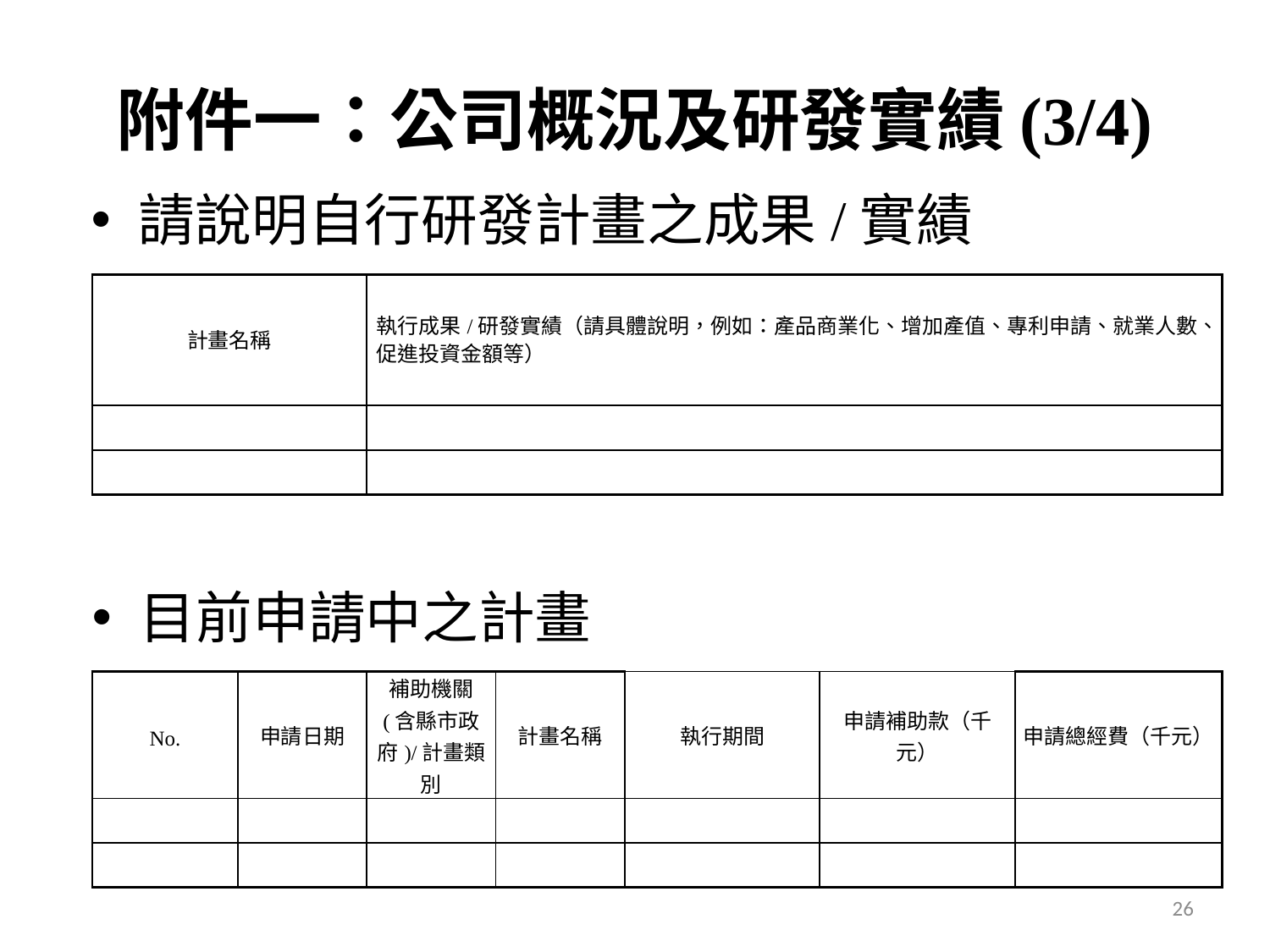

# 附件一：公司概況及研發實績(3/4)
請說明自行研發計畫之成果/實績
| 計畫名稱 | 執行成果/研發實績（請具體說明，例如：產品商業化、增加產值、專利申請、就業人數、促進投資金額等） |
| --- | --- |
|  |  |
|  |  |
目前申請中之計畫

| No. | 申請日期 | 補助機關 (含縣市政府)/計畫類別 | 計畫名稱 | 執行期間 | 申請補助款（千元） | 申請總經費（千元） |
| --- | --- | --- | --- | --- | --- | --- |
|  |  |  |  |  |  |  |
|  |  |  |  |  |  |  |
26